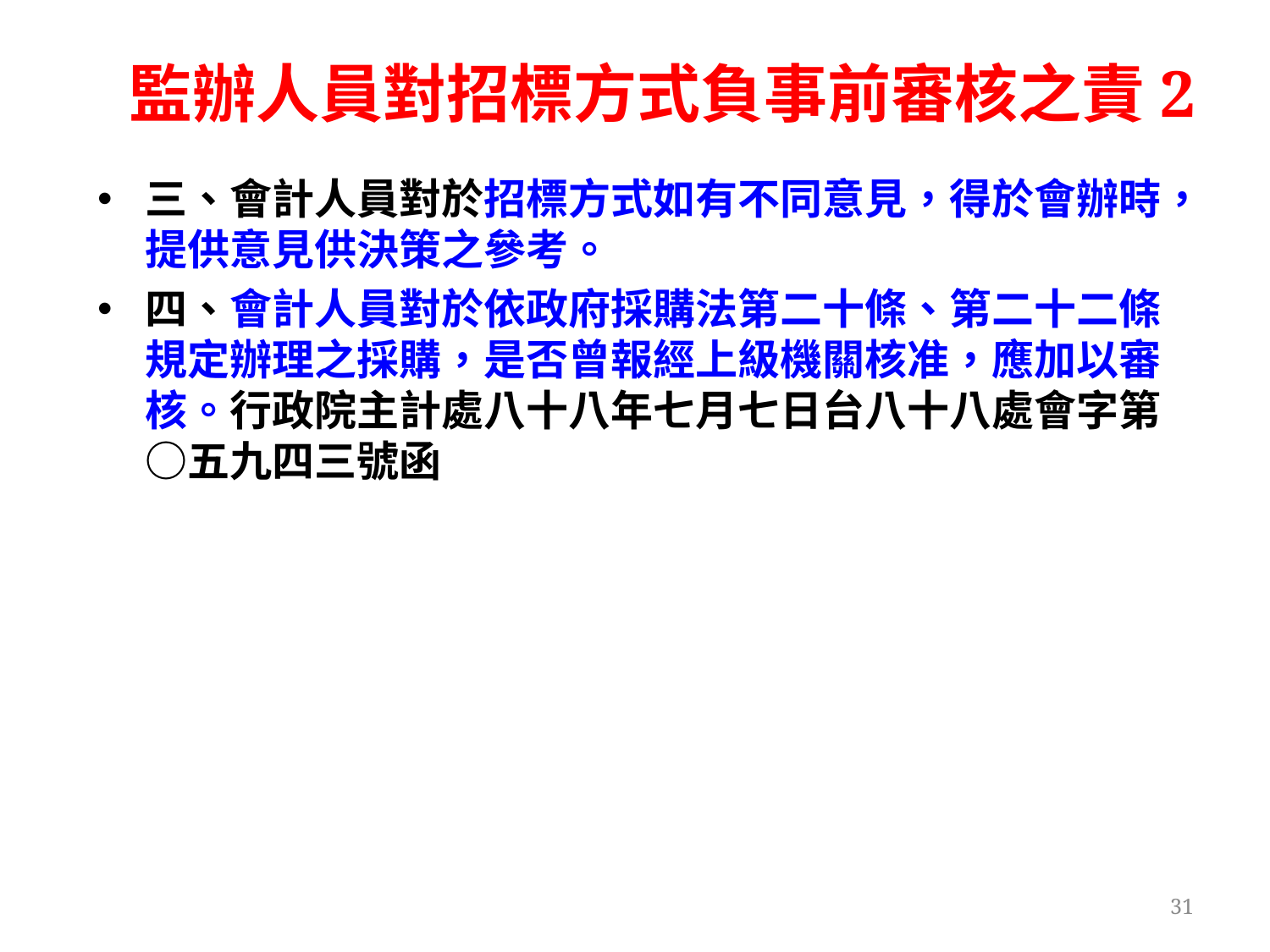

# 監辦人員對招標方式負事前審核之責2
三、會計人員對於招標方式如有不同意見，得於會辦時，提供意見供決策之參考。
四、會計人員對於依政府採購法第二十條、第二十二條規定辦理之採購，是否曾報經上級機關核准，應加以審核。行政院主計處八十八年七月七日台八十八處會字第○五九四三號函
31